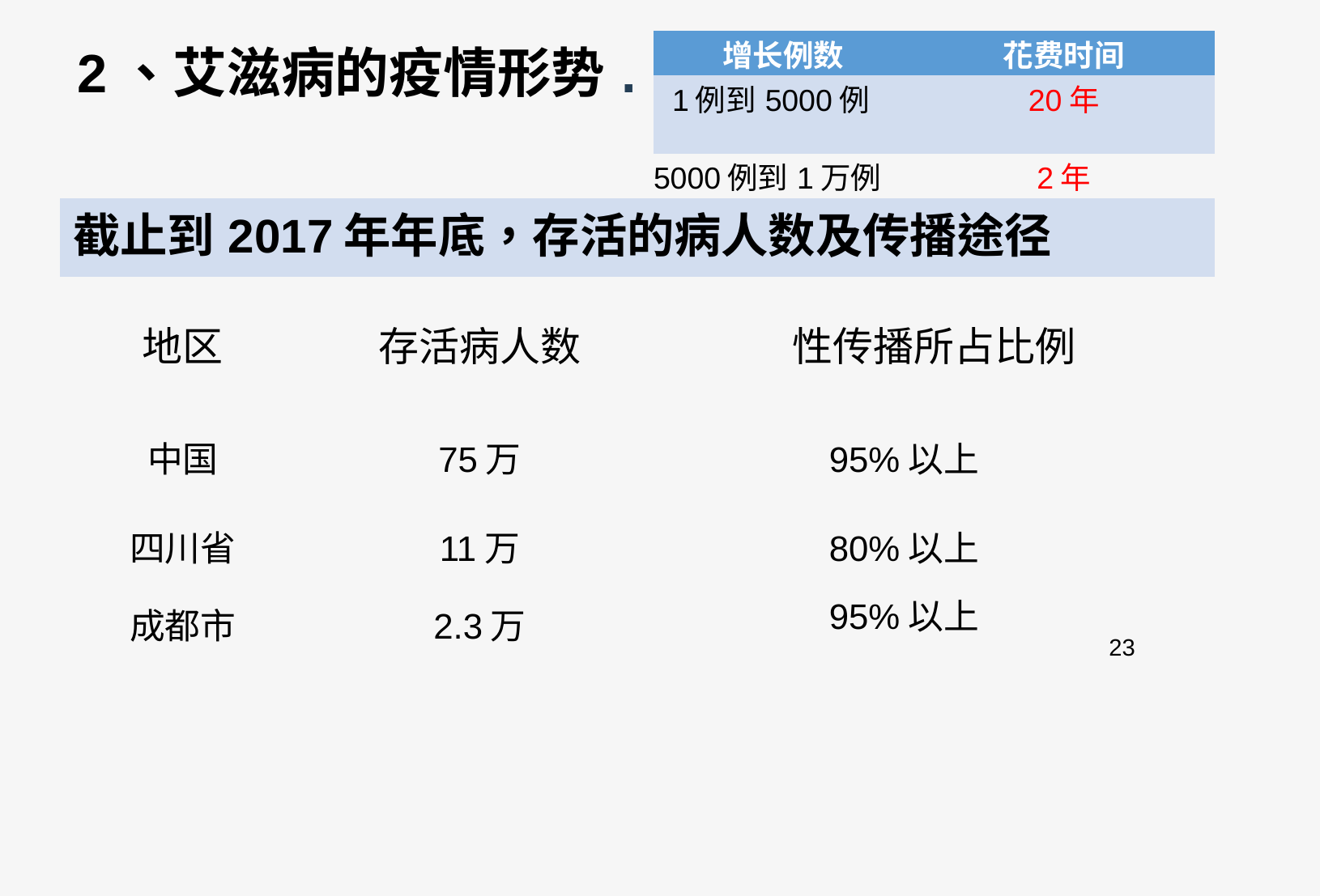

| 2、艾滋病的疫情形势. |  | 增长例数 | 花费时间 |
| --- | --- | --- | --- |
|  |  | 1例到5000例 | 20年 |
|  |  | 5000例到1万例 | 2年 |
| 截止到2017年年底，存活的病人数及传播途径 |  |  |  |
| 地区 | 存活病人数 | 性传播所占比例 |  |
| 中国 | 75万 | 95%以上 |  |
| 四川省 | 11万 | 80%以上 |  |
| 成都市 | 2.3万 | 95%以上 23 |  |